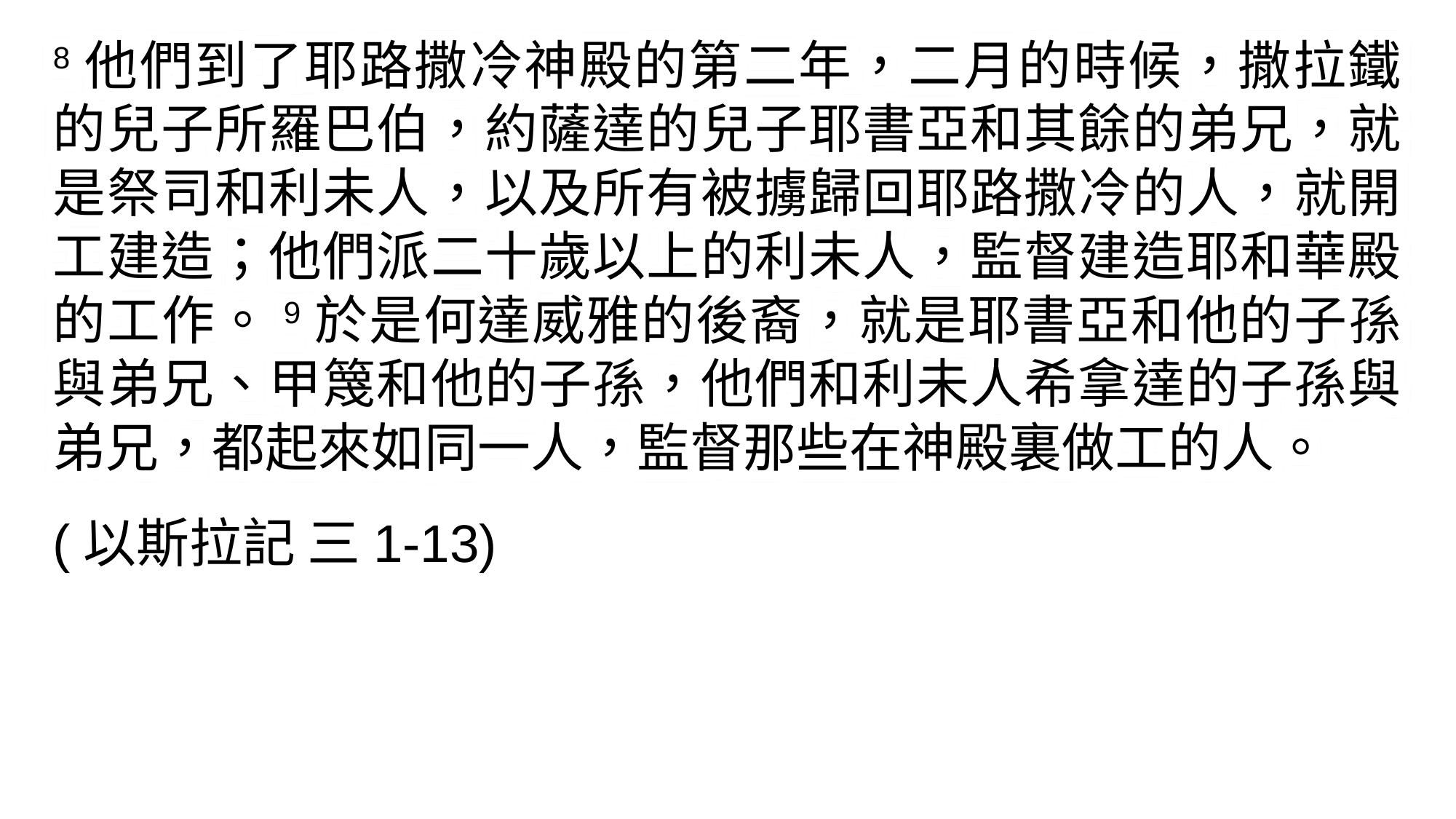

8他們到了耶路撒冷神殿的第二年，二月的時候，撒拉鐵的兒子所羅巴伯，約薩達的兒子耶書亞和其餘的弟兄，就是祭司和利未人，以及所有被擄歸回耶路撒冷的人，就開工建造；他們派二十歲以上的利未人，監督建造耶和華殿的工作。9於是何達威雅的後裔，就是耶書亞和他的子孫與弟兄、甲篾和他的子孫，他們和利未人希拿達的子孫與弟兄，都起來如同一人，監督那些在神殿裏做工的人。

(以斯拉記 三1-13)